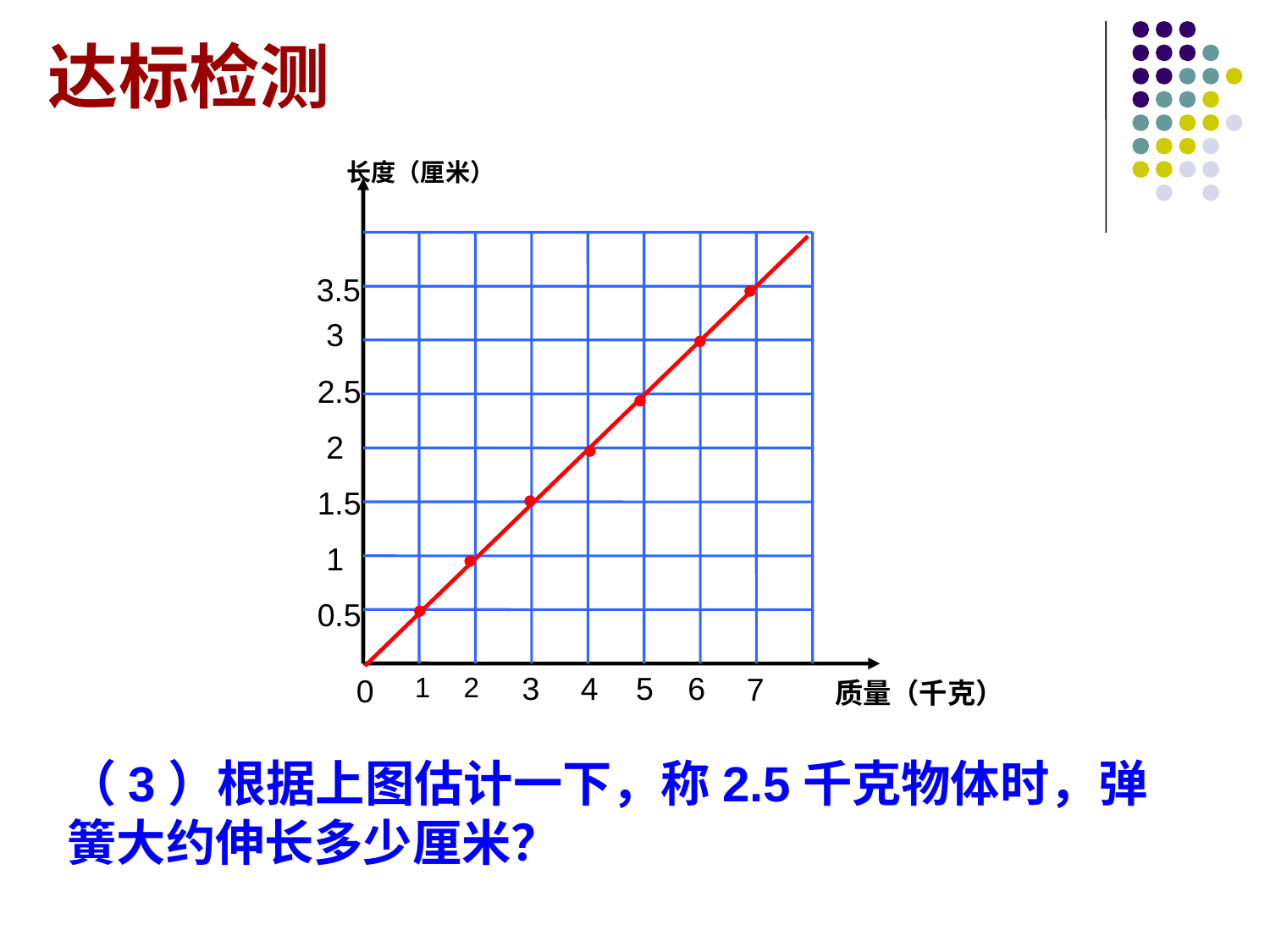

达标检测
长度（厘米）

 3.5
 3
2.5
 2
1.5
 1
0.5
3
4
5
6
1
2
7
0
质量（千克）

（3）根据上图估计一下，称2.5千克物体时，弹簧大约伸长多少厘米？